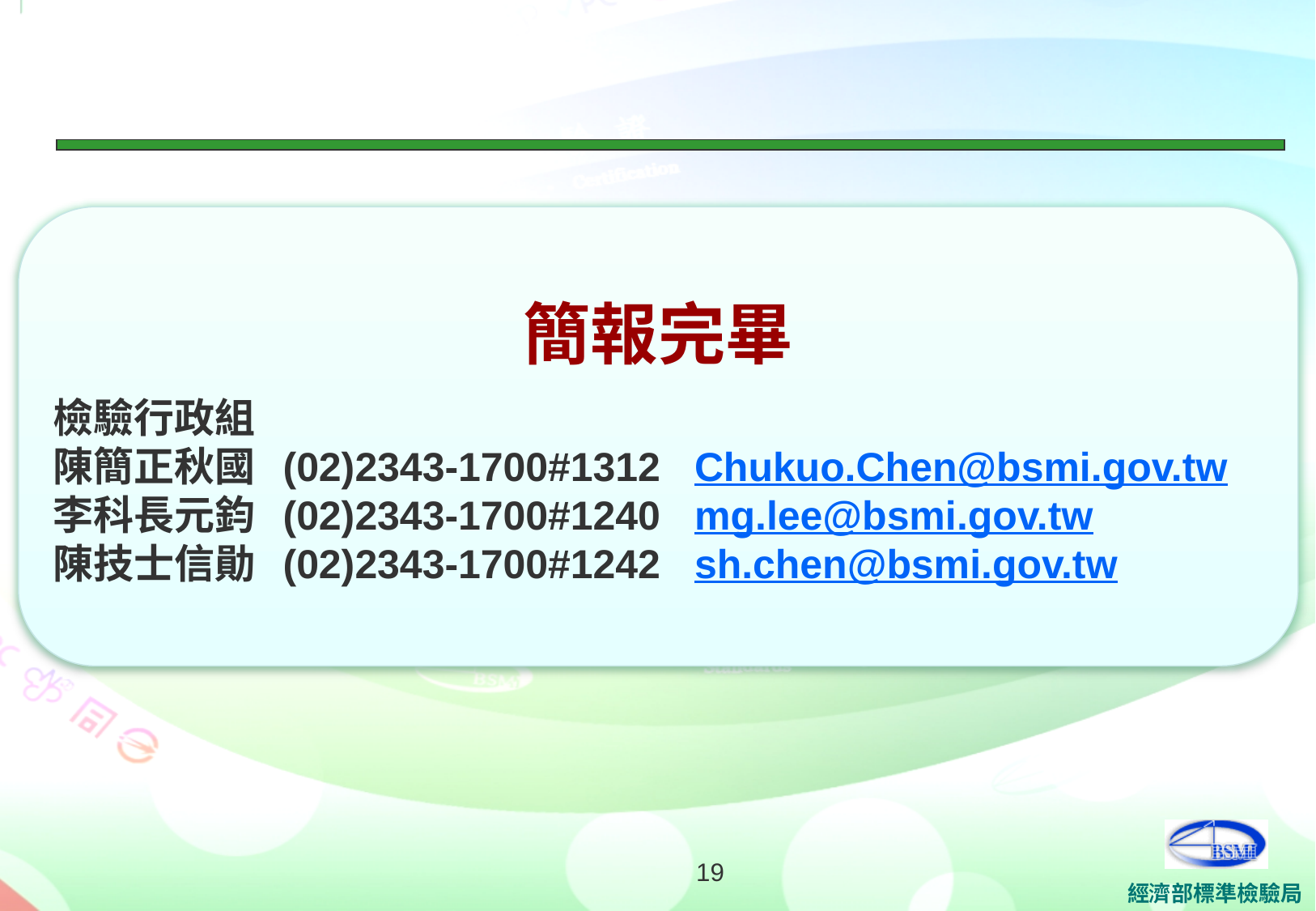

簡報完畢
檢驗行政組
陳簡正秋國  (02)2343-1700#1312   Chukuo.Chen@bsmi.gov.tw
李科長元鈞  (02)2343-1700#1240   mg.lee@bsmi.gov.tw
陳技士信勛  (02)2343-1700#1242   sh.chen@bsmi.gov.tw

19